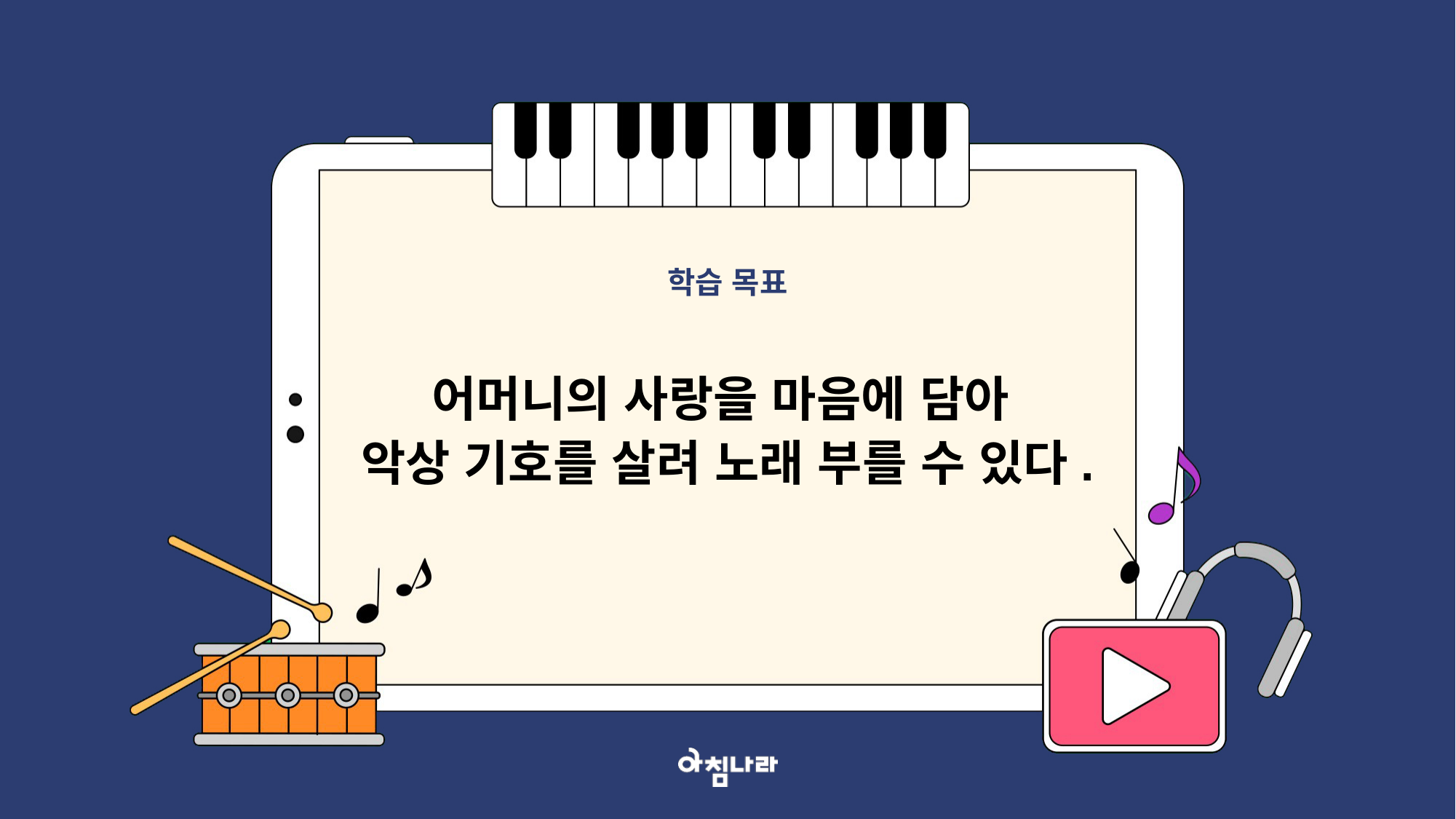

학습 목표
어머니의 사랑을 마음에 담아
악상 기호를 살려 노래 부를 수 있다.